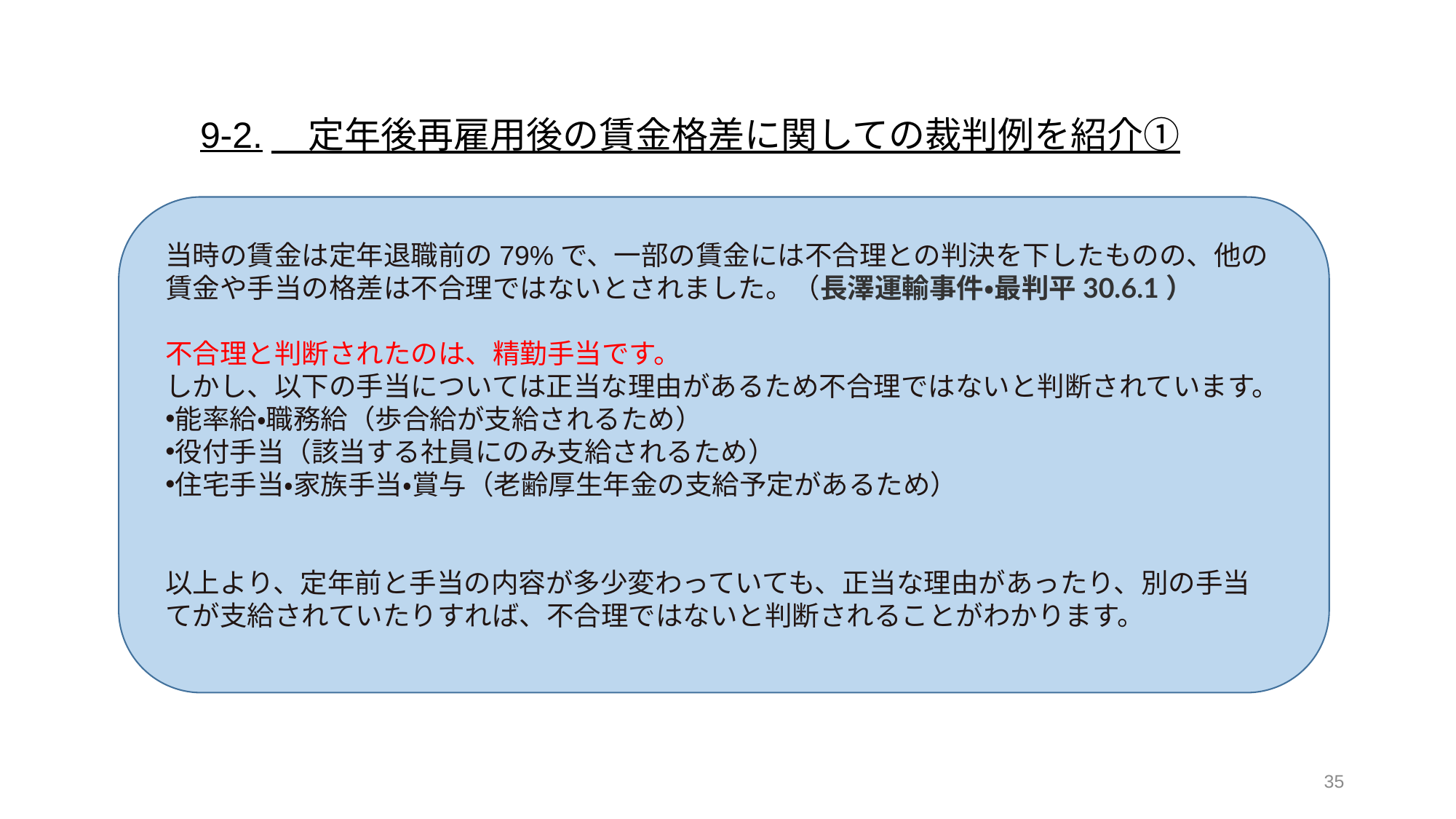

9-2.　定年後再雇用後の賃金格差に関しての裁判例を紹介①

当時の賃金は定年退職前の79%で、一部の賃金には不合理との判決を下したものの、他の賃金や手当の格差は不合理ではないとされました。（長澤運輸事件・最判平30.6.1）

不合理と判断されたのは、精勤手当です。
しかし、以下の手当については正当な理由があるため不合理ではないと判断されています。
能率給・職務給（歩合給が支給されるため）
役付手当（該当する社員にのみ支給されるため）
住宅手当・家族手当・賞与（老齢厚生年金の支給予定があるため）

以上より、定年前と手当の内容が多少変わっていても、正当な理由があったり、別の手当てが支給されていたりすれば、不合理ではないと判断されることがわかります。

35